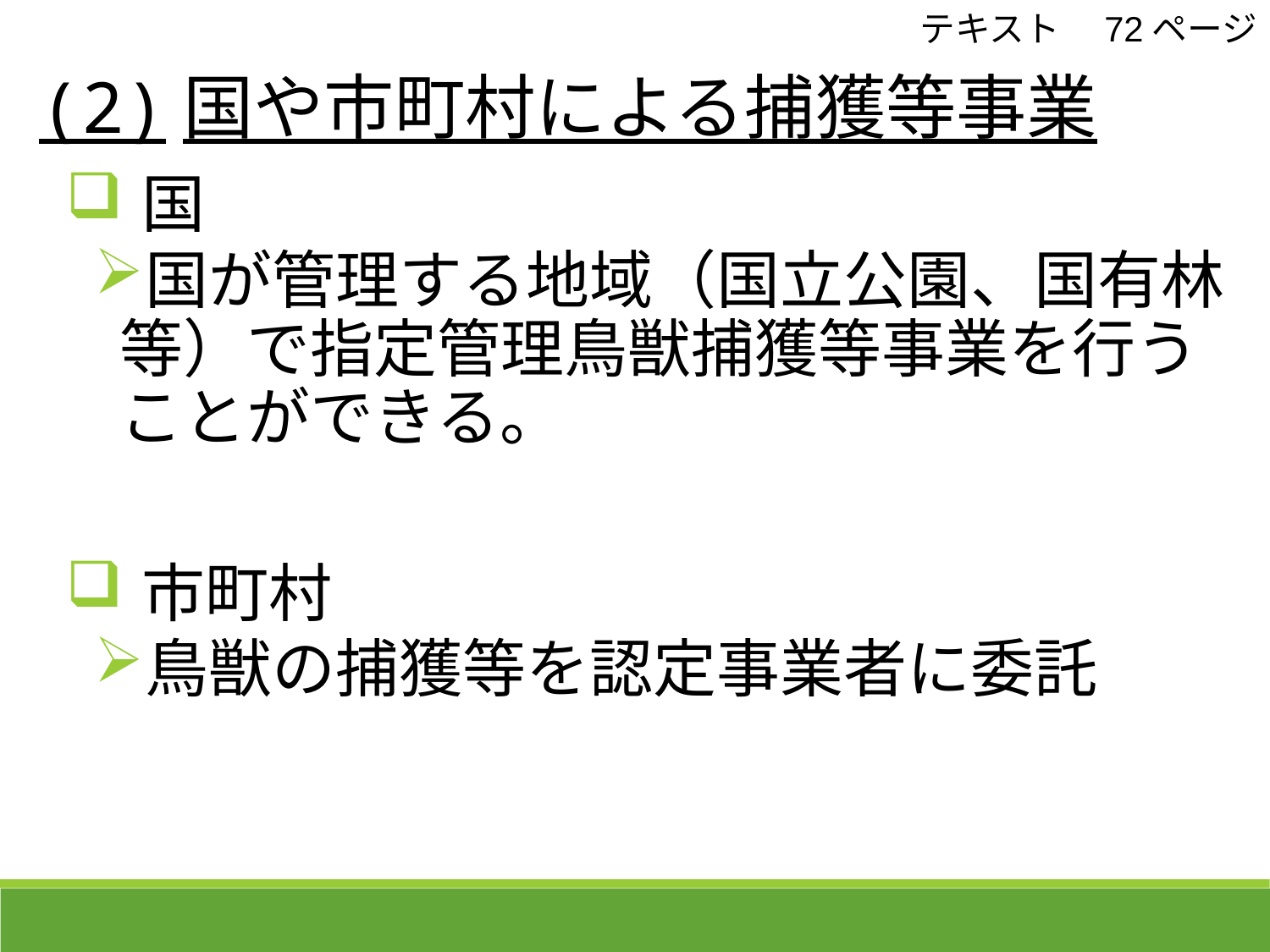

テキスト　72ページ
 (2)国や市町村による捕獲等事業
国
国が管理する地域（国立公園、国有林等）で指定管理鳥獣捕獲等事業を行うことができる。

市町村
鳥獣の捕獲等を認定事業者に委託